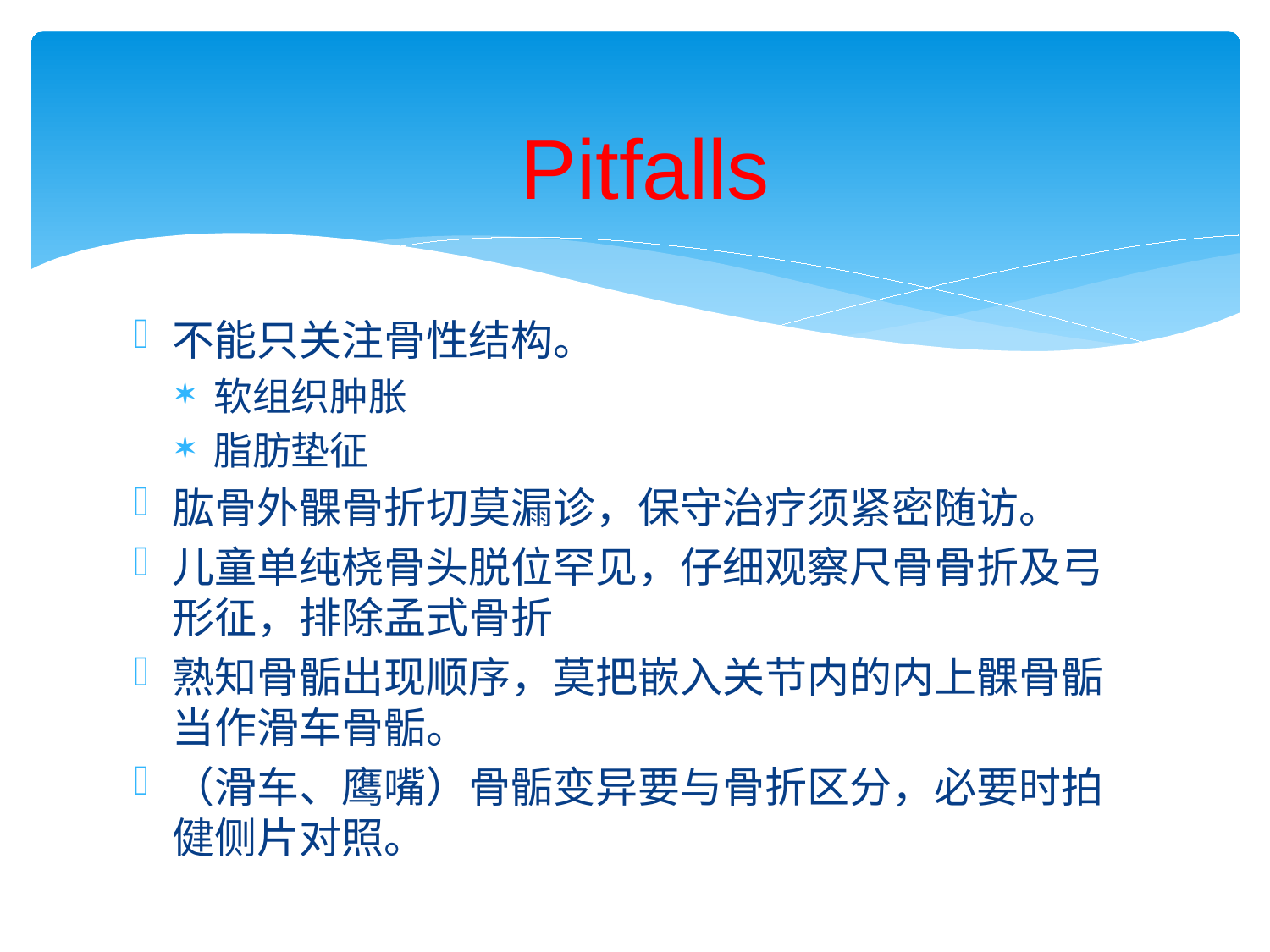

# Pitfalls
不能只关注骨性结构。
软组织肿胀
脂肪垫征
肱骨外髁骨折切莫漏诊，保守治疗须紧密随访。
儿童单纯桡骨头脱位罕见，仔细观察尺骨骨折及弓形征，排除孟式骨折
熟知骨骺出现顺序，莫把嵌入关节内的内上髁骨骺当作滑车骨骺。
（滑车、鹰嘴）骨骺变异要与骨折区分，必要时拍健侧片对照。